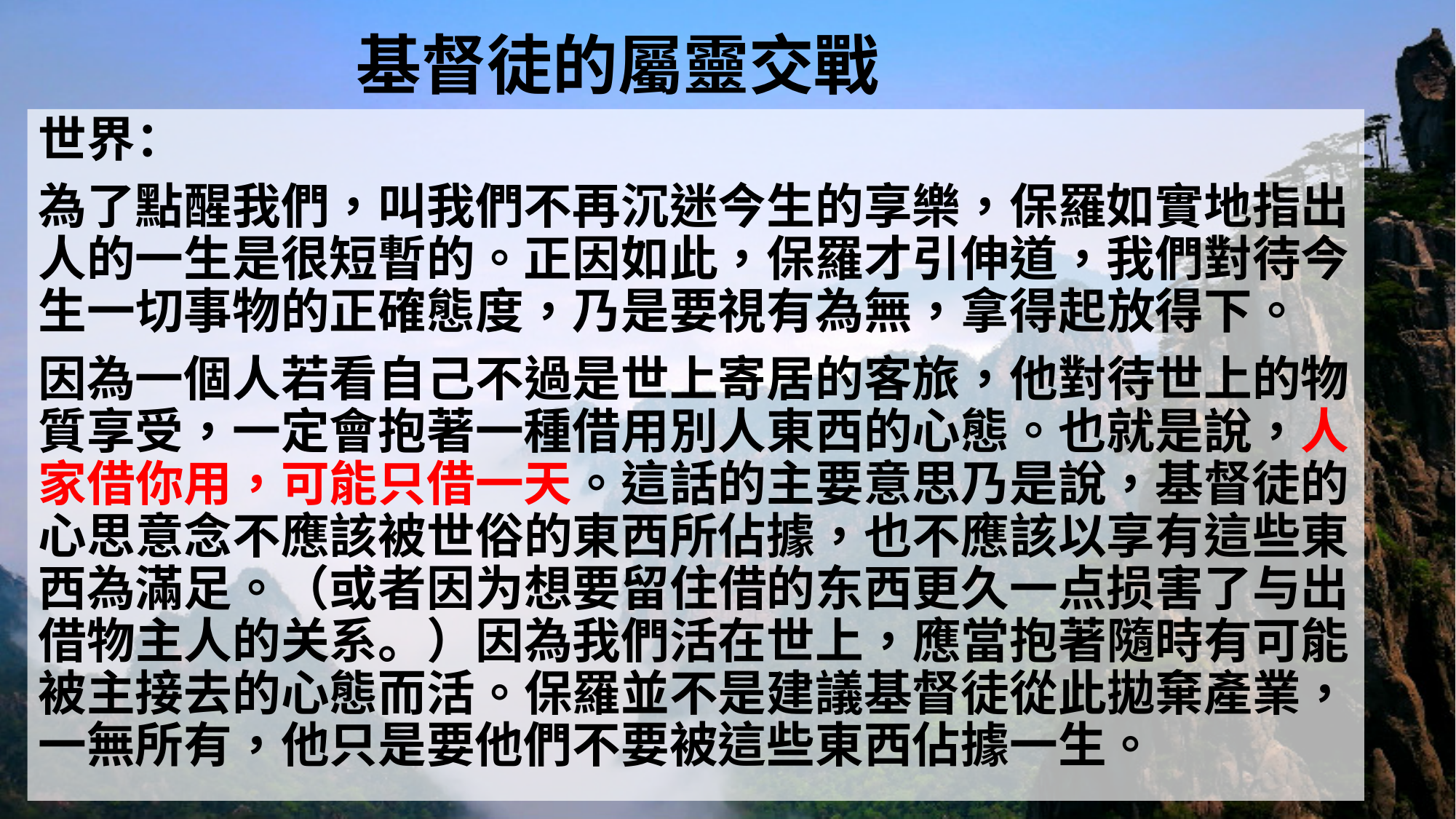

# 基督徒的屬靈交戰
世界：
為了點醒我們，叫我們不再沉迷今生的享樂，保羅如實地指出人的一生是很短暫的。正因如此，保羅才引伸道，我們對待今生一切事物的正確態度，乃是要視有為無，拿得起放得下。
因為一個人若看自己不過是世上寄居的客旅，他對待世上的物質享受，一定會抱著一種借用別人東西的心態。也就是說，人家借你用，可能只借一天。這話的主要意思乃是說，基督徒的心思意念不應該被世俗的東西所佔據，也不應該以享有這些東西為滿足。（或者因为想要留住借的东西更久一点损害了与出借物主人的关系。）因為我們活在世上，應當抱著隨時有可能被主接去的心態而活。保羅並不是建議基督徒從此拋棄產業，一無所有，他只是要他們不要被這些東西佔據一生。